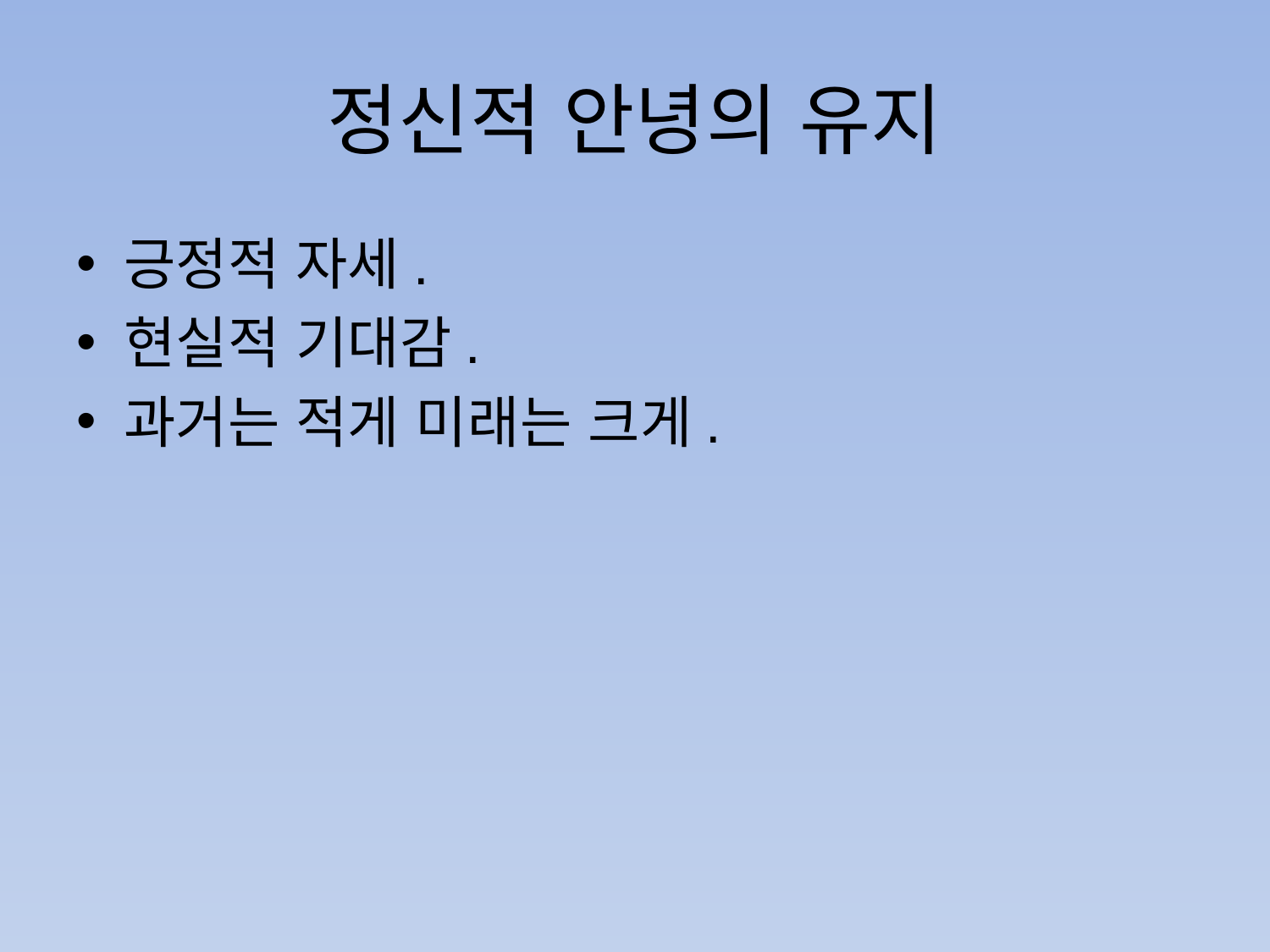

# 정신적 안녕의 유지
긍정적 자세.
현실적 기대감.
과거는 적게 미래는 크게.